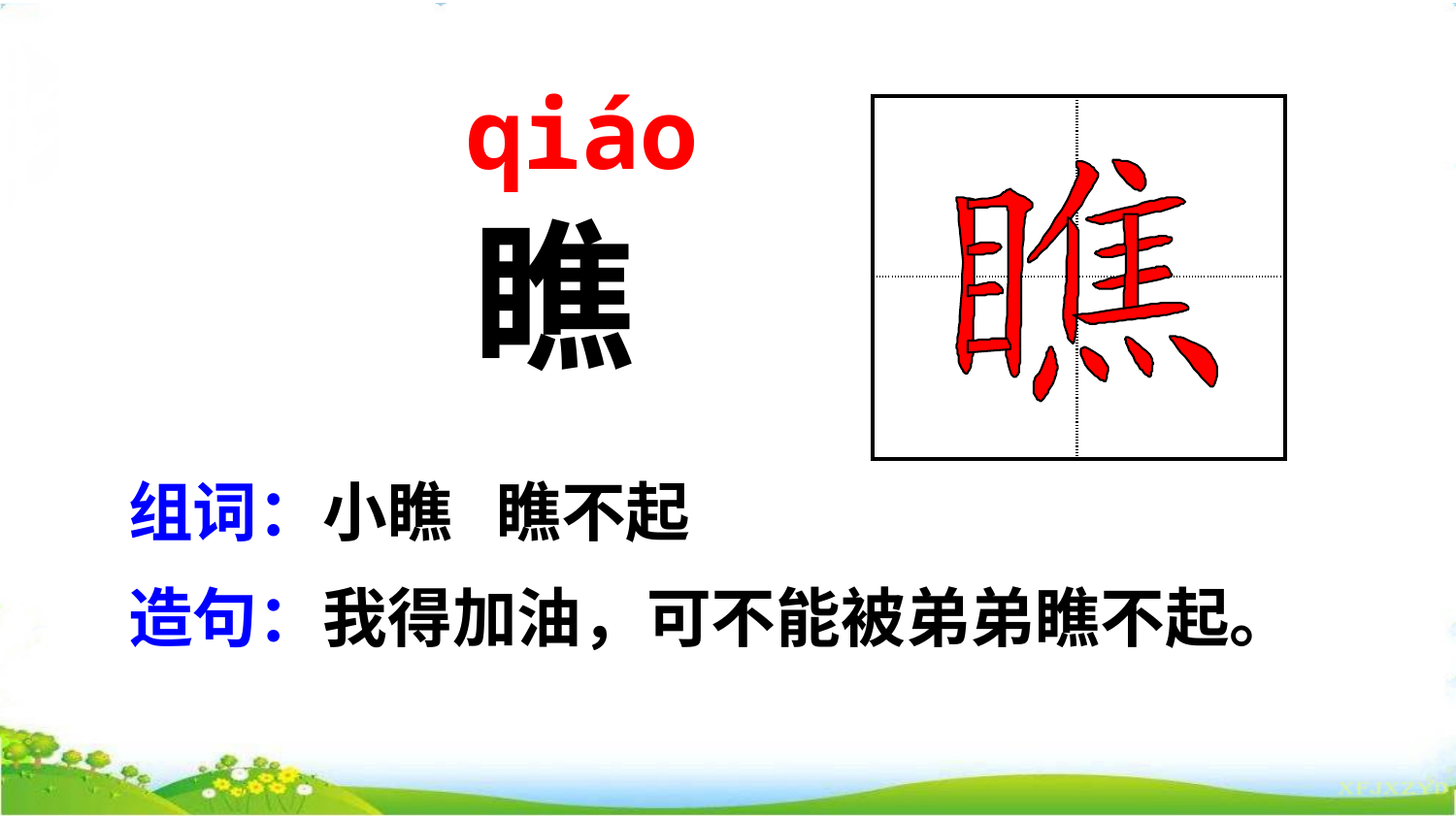

qiáo
|  |  |
| --- | --- |
|  |  |

瞧

组词：小瞧   瞧不起
造句：我得加油，可不能被弟弟瞧不起。